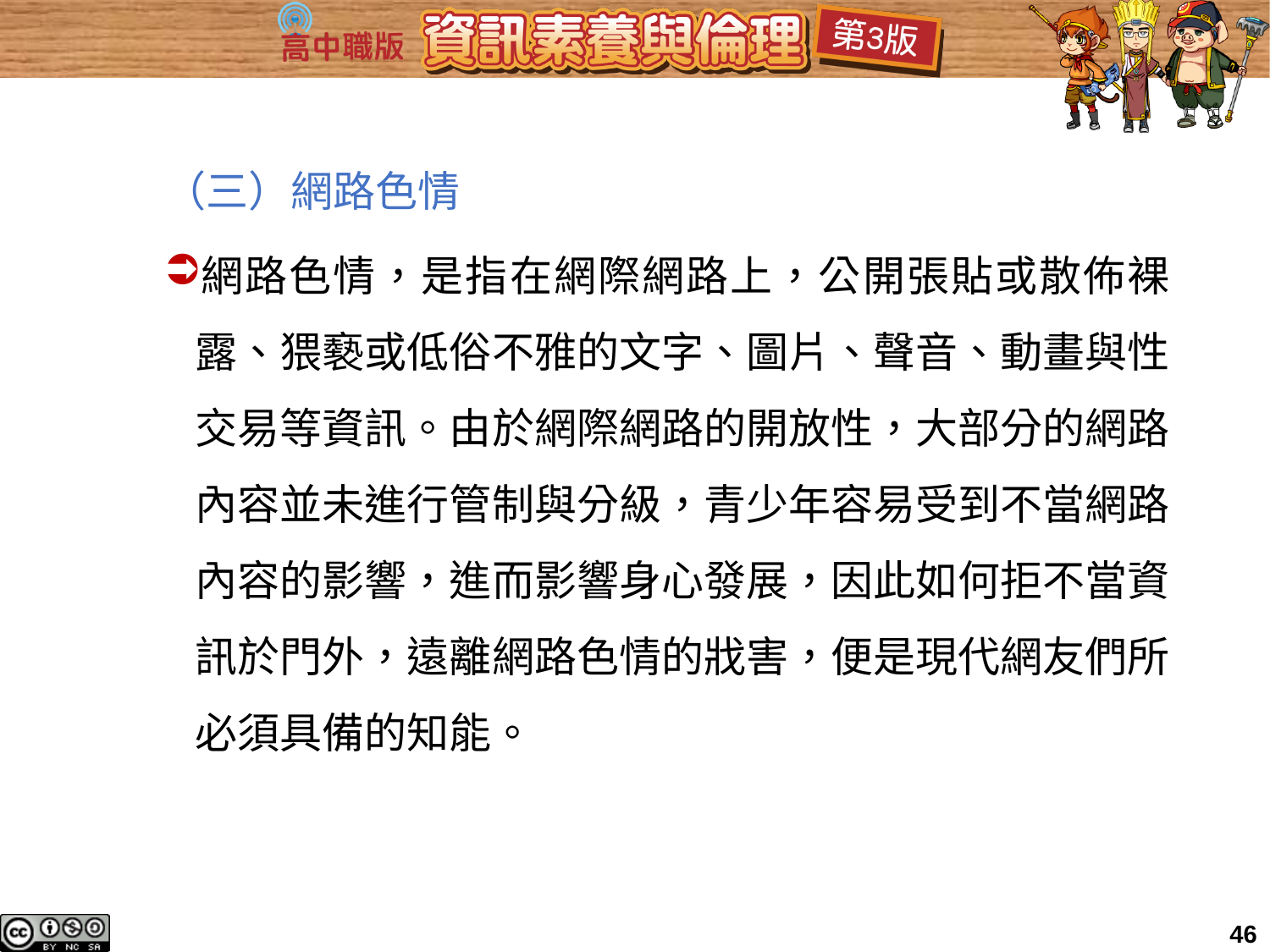

（三）網路色情
網路色情，是指在網際網路上，公開張貼或散佈裸露、猥褻或低俗不雅的文字、圖片、聲音、動畫與性交易等資訊。由於網際網路的開放性，大部分的網路內容並未進行管制與分級，青少年容易受到不當網路內容的影響，進而影響身心發展，因此如何拒不當資訊於門外，遠離網路色情的戕害，便是現代網友們所必須具備的知能。

46